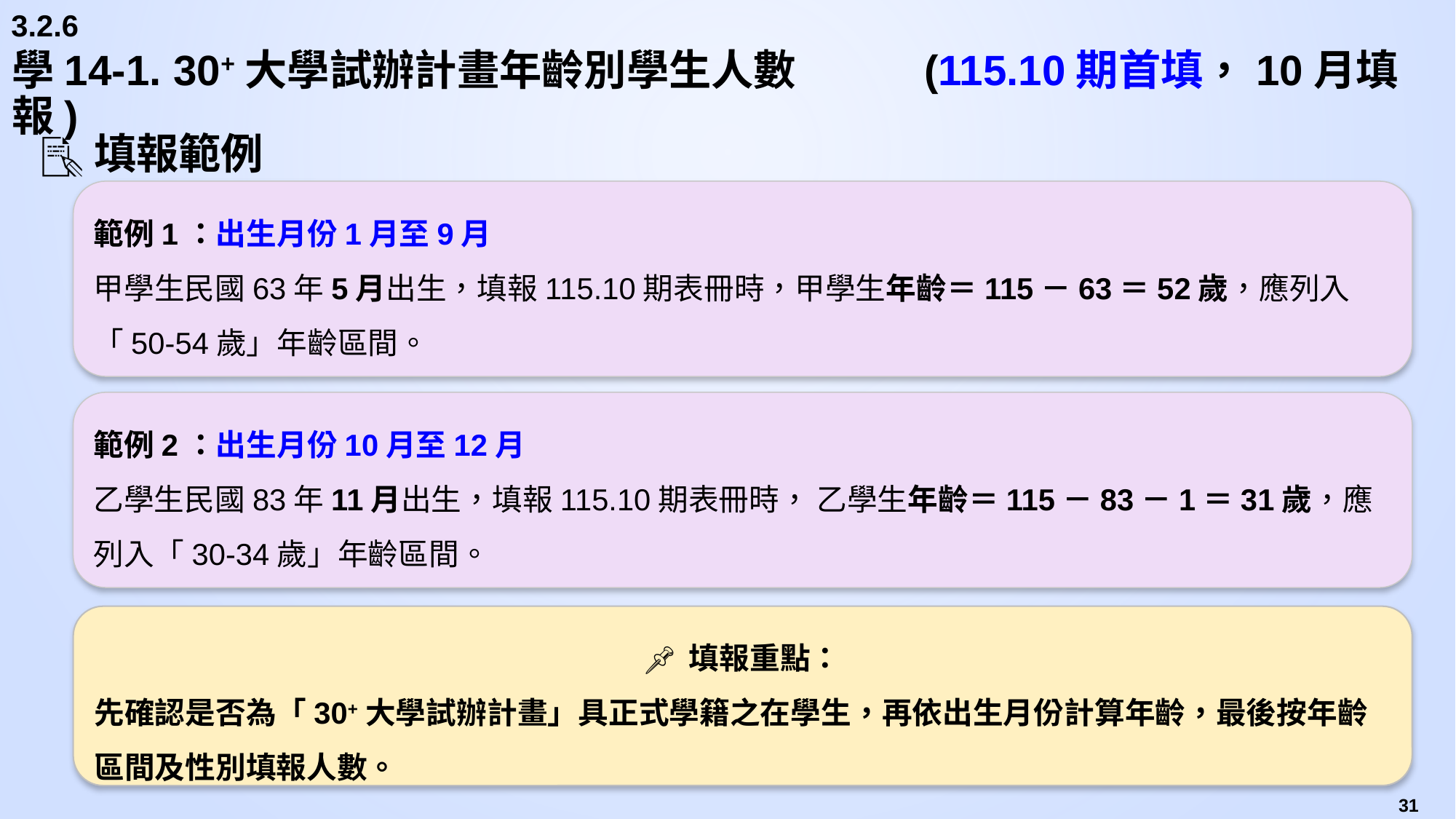

3.2.6
# 學14-1. 30+大學試辦計畫年齡別學生人數	   (115.10期首填，10月填報)
📝填報範例
範例1：出生月份1月至9月
甲學生民國63年5月出生，填報115.10期表冊時，甲學生年齡＝115－63＝52歲，應列入「50-54歲」年齡區間。
範例2：出生月份10月至12月
乙學生民國83年11月出生，填報115.10期表冊時， 乙學生年齡＝115－83－1＝31歲，應列入「30-34歲」年齡區間。
📌 填報重點：
先確認是否為「30+大學試辦計畫」具正式學籍之在學生，再依出生月份計算年齡，最後按年齡區間及性別填報人數。